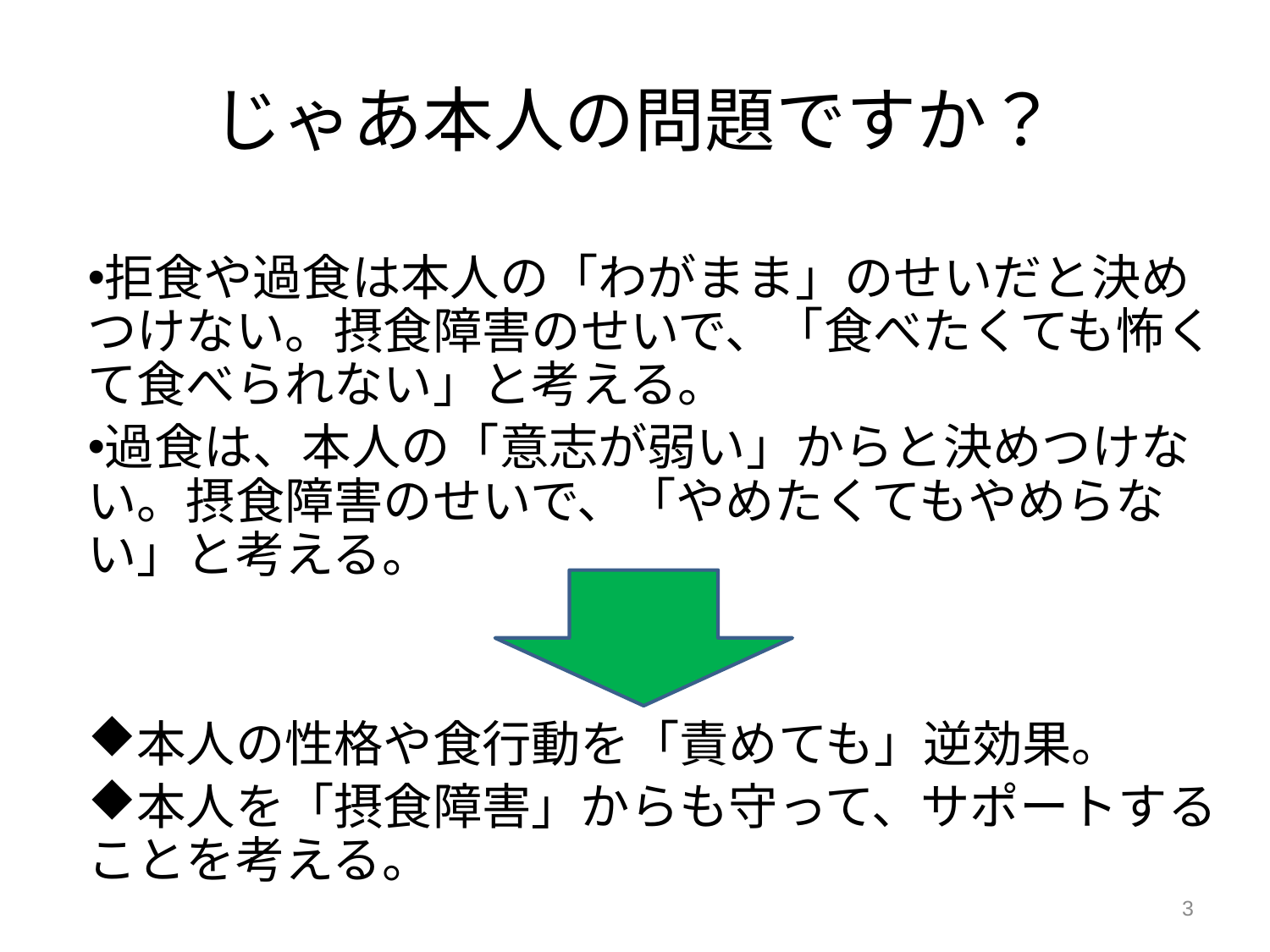

# じゃあ本人の問題ですか？

拒食や過食は本人の「わがまま」のせいだと決めつけない。摂食障害のせいで、「食べたくても怖くて食べられない」と考える。
過食は、本人の「意志が弱い」からと決めつけない。摂食障害のせいで、「やめたくてもやめらない」と考える。

本人の性格や食行動を「責めても」逆効果。
本人を「摂食障害」からも守って、サポートすることを考える。

3